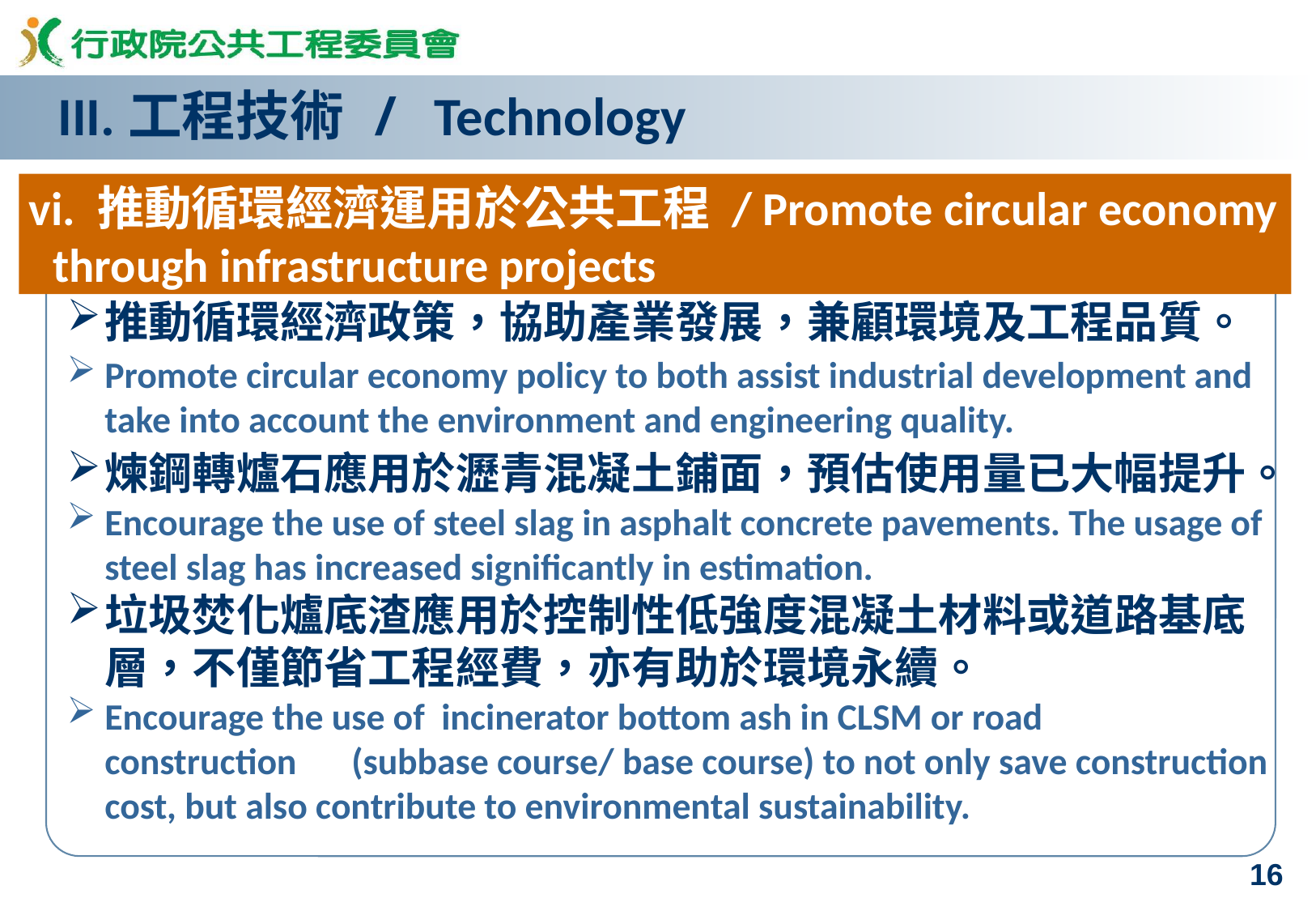

III.工程技術 / Technology
vi. 推動循環經濟運用於公共工程 / Promote circular economy through infrastructure projects

推動循環經濟政策，協助產業發展，兼顧環境及工程品質。
Promote circular economy policy to both assist industrial development and  take into account the environment and engineering quality.
煉鋼轉爐石應用於瀝青混凝土鋪面，預估使用量已大幅提升。
Encourage the use of steel slag in asphalt concrete pavements. The usage of steel slag has increased significantly in estimation.
垃圾焚化爐底渣應用於控制性低強度混凝土材料或道路基底層，不僅節省工程經費，亦有助於環境永續。
Encourage the use of  incinerator bottom ash in CLSM or road construction　(subbase course/ base course) to not only save construction cost, but also contribute to environmental sustainability.